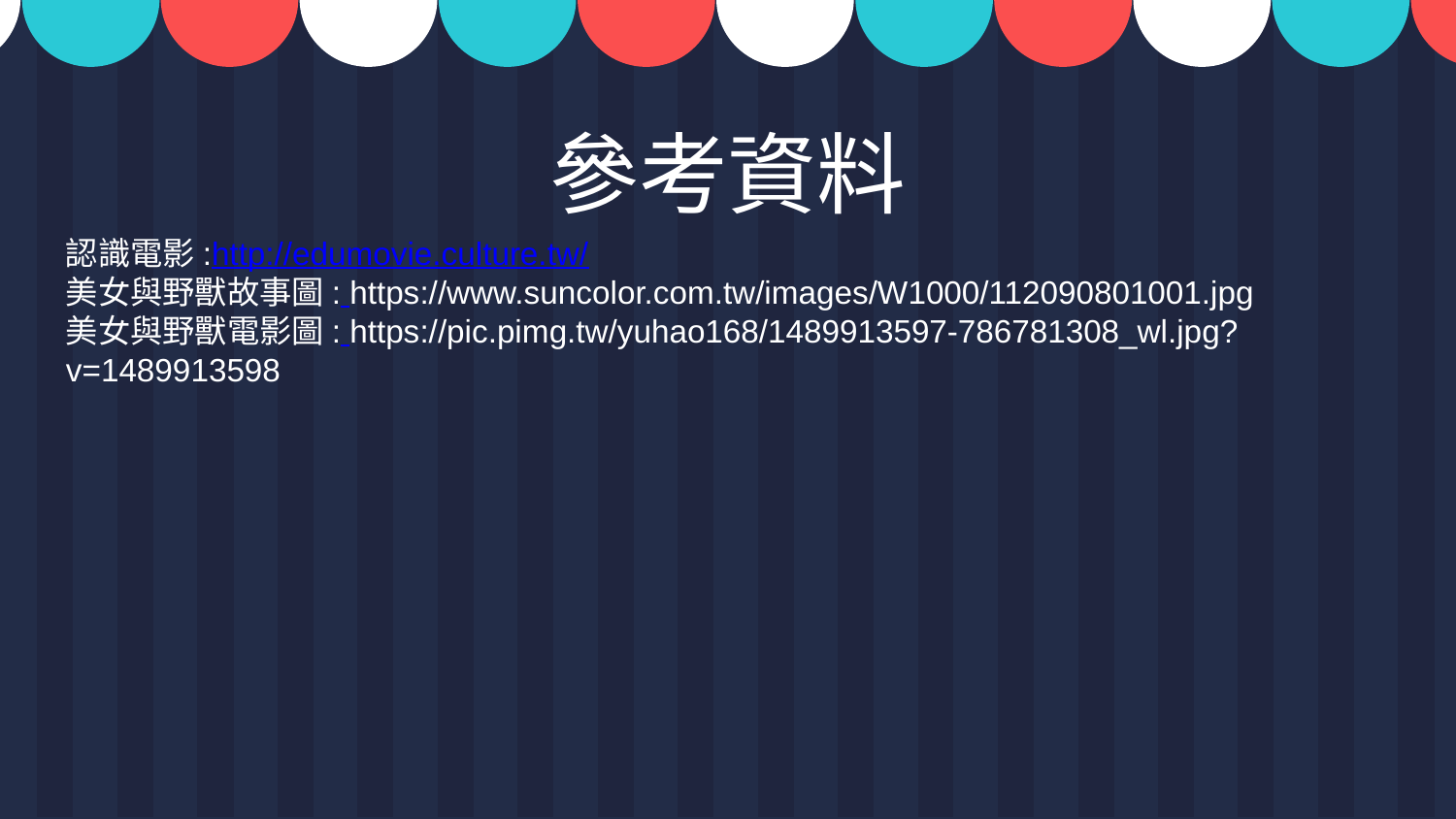

# 參考資料
認識電影:http://edumovie.culture.tw/
美女與野獸故事圖: https://www.suncolor.com.tw/images/W1000/112090801001.jpg
美女與野獸電影圖: https://pic.pimg.tw/yuhao168/1489913597-786781308_wl.jpg?v=1489913598